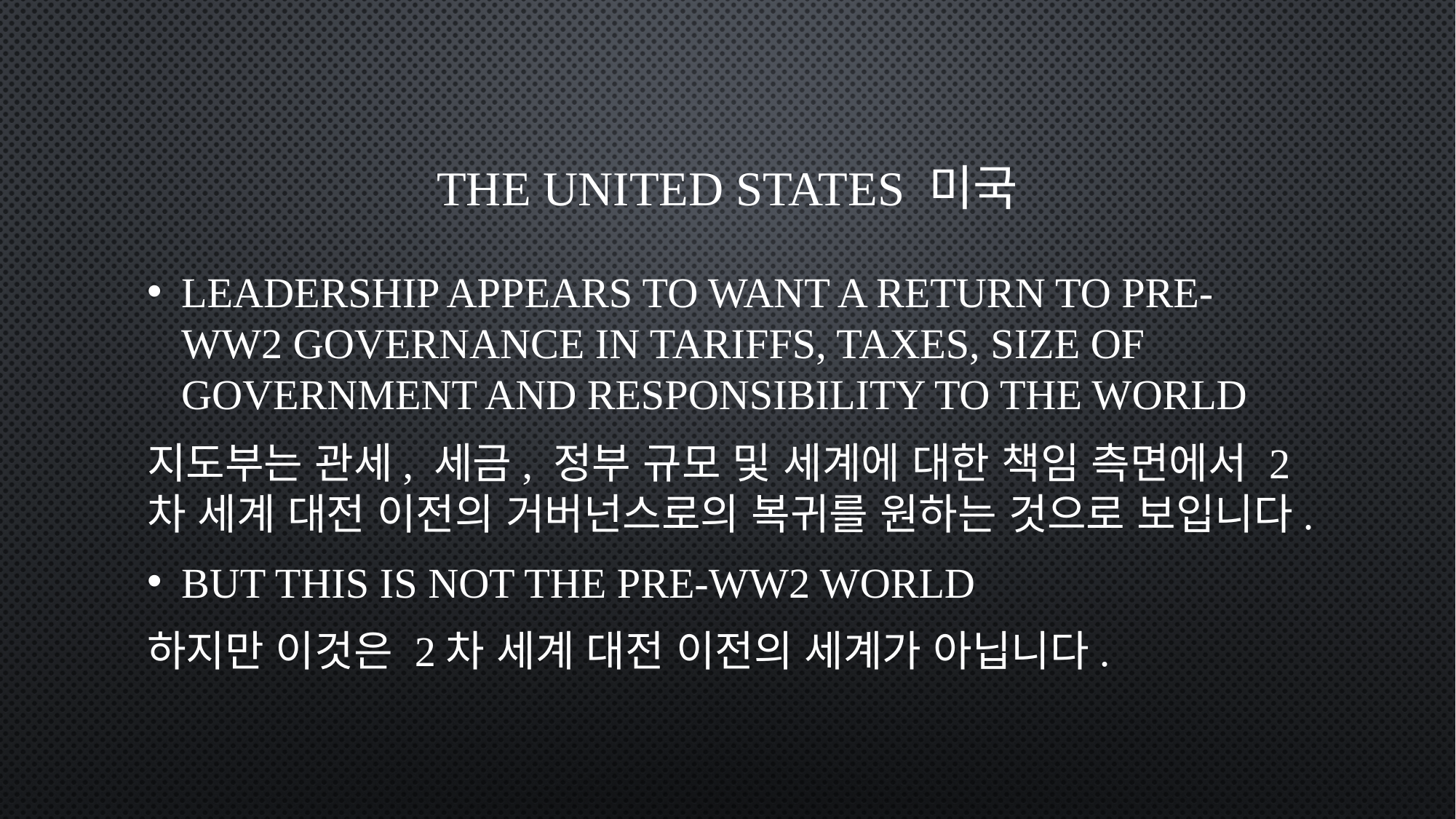

# The United States 미국
Leadership appears to want a return to pre-WW2 governance in tariffs, taxes, size of government and responsibility to the world
지도부는 관세, 세금, 정부 규모 및 세계에 대한 책임 측면에서 2차 세계 대전 이전의 거버넌스로의 복귀를 원하는 것으로 보입니다.
But this is not the pre-WW2 world
하지만 이것은 2차 세계 대전 이전의 세계가 아닙니다.